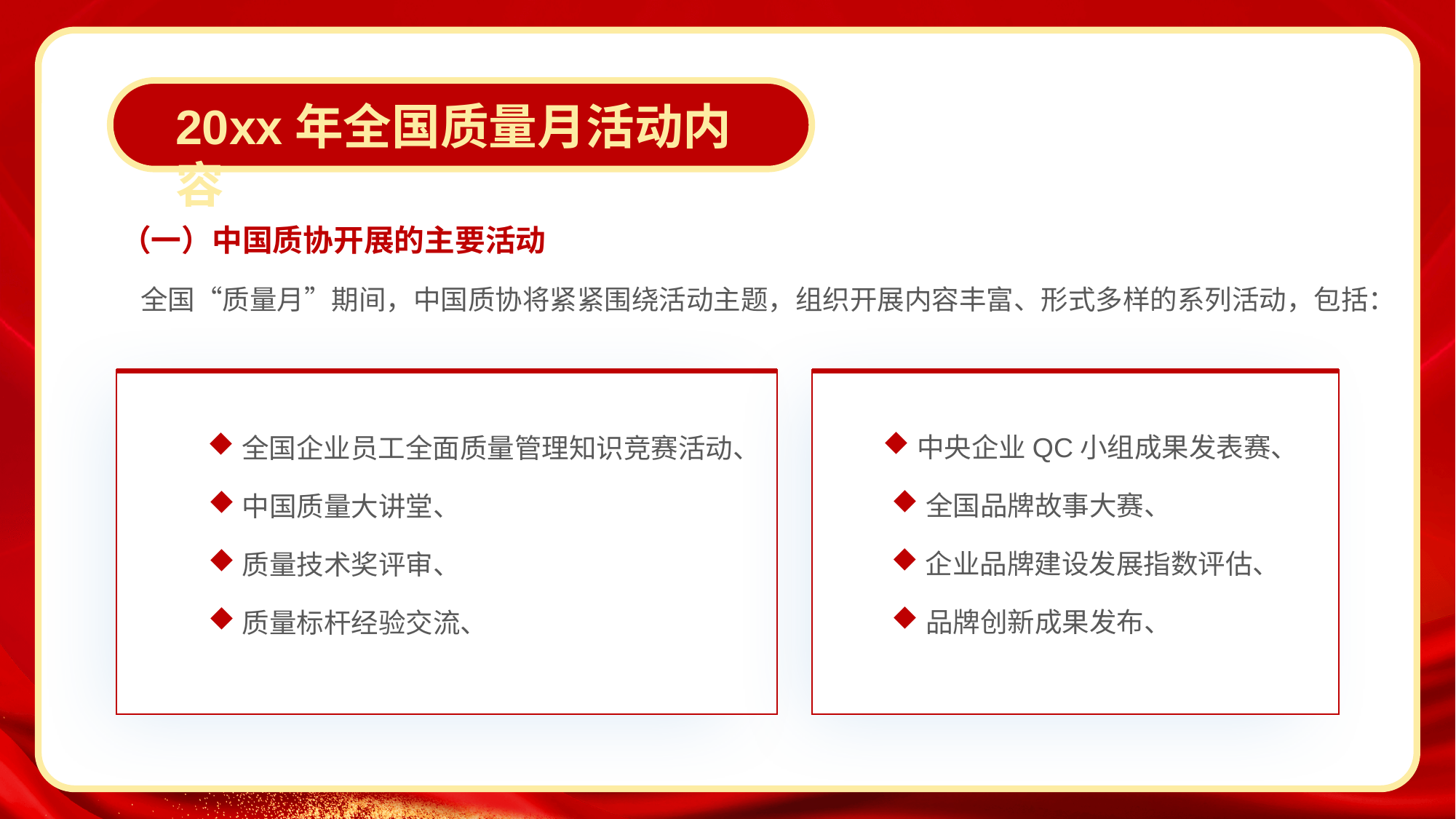

20xx年全国质量月活动内容
（一）中国质协开展的主要活动
全国“质量月”期间，中国质协将紧紧围绕活动主题，组织开展内容丰富、形式多样的系列活动，包括：

全国企业员工全面质量管理知识竞赛活动、
中国质量大讲堂、
质量技术奖评审、
质量标杆经验交流、

中央企业QC小组成果发表赛、
全国品牌故事大赛、
企业品牌建设发展指数评估、
品牌创新成果发布、